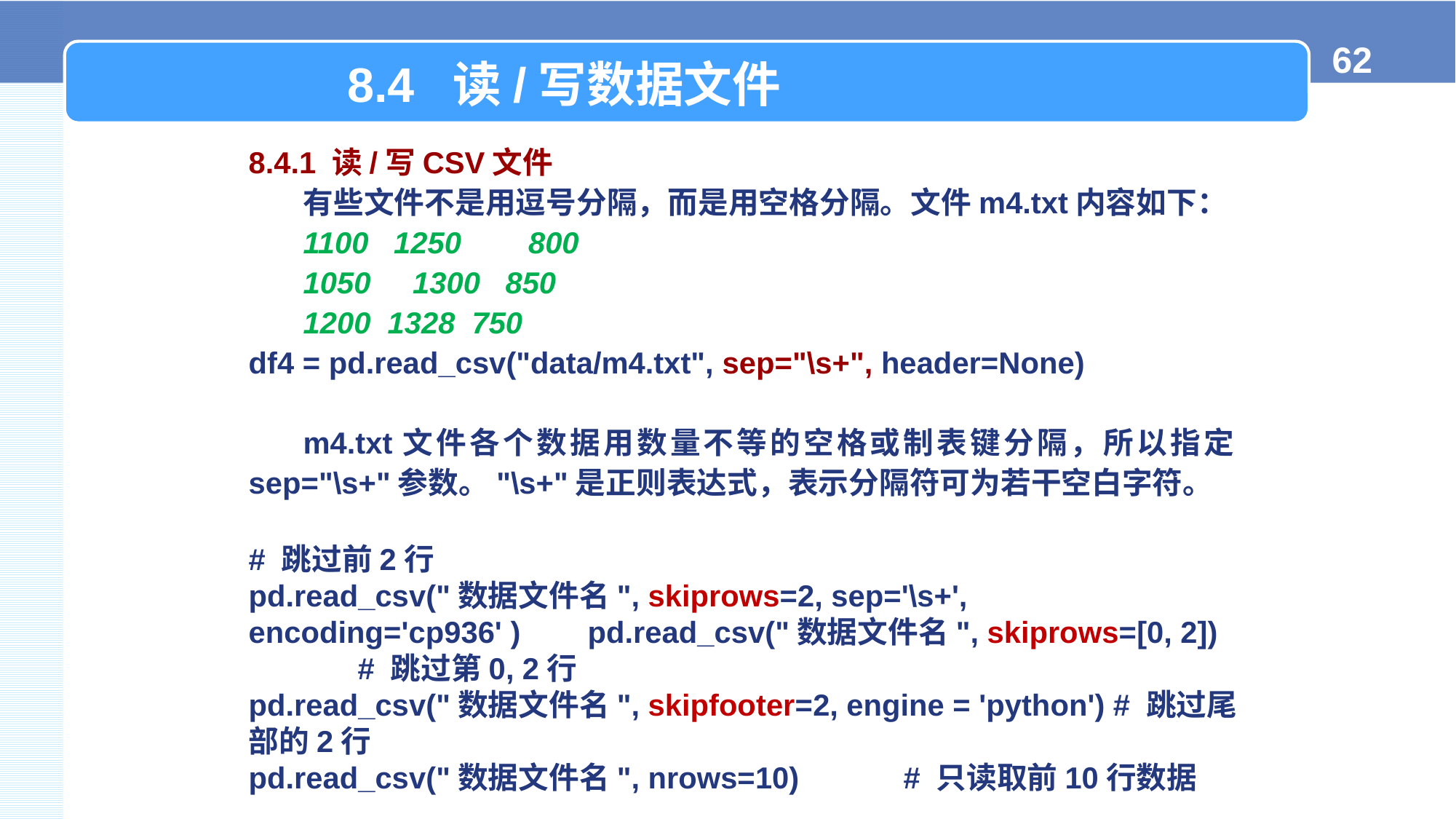

8.4  读/写数据文件
8.4.1 读/写CSV文件
有些文件不是用逗号分隔，而是用空格分隔。文件m4.txt内容如下：
1100   1250        800
1050     1300   850
1200  1328  750
df4 = pd.read_csv("data/m4.txt", sep="\s+", header=None)

m4.txt文件各个数据用数量不等的空格或制表键分隔，所以指定sep="\s+"参数。"\s+"是正则表达式，表示分隔符可为若干空白字符。

# 跳过前2行
pd.read_csv("数据文件名", skiprows=2, sep='\s+', encoding='cp936' )        pd.read_csv("数据文件名", skiprows=[0, 2])    	# 跳过第0, 2行
pd.read_csv("数据文件名", skipfooter=2, engine = 'python') # 跳过尾部的2行
pd.read_csv("数据文件名", nrows=10)         	# 只读取前10行数据